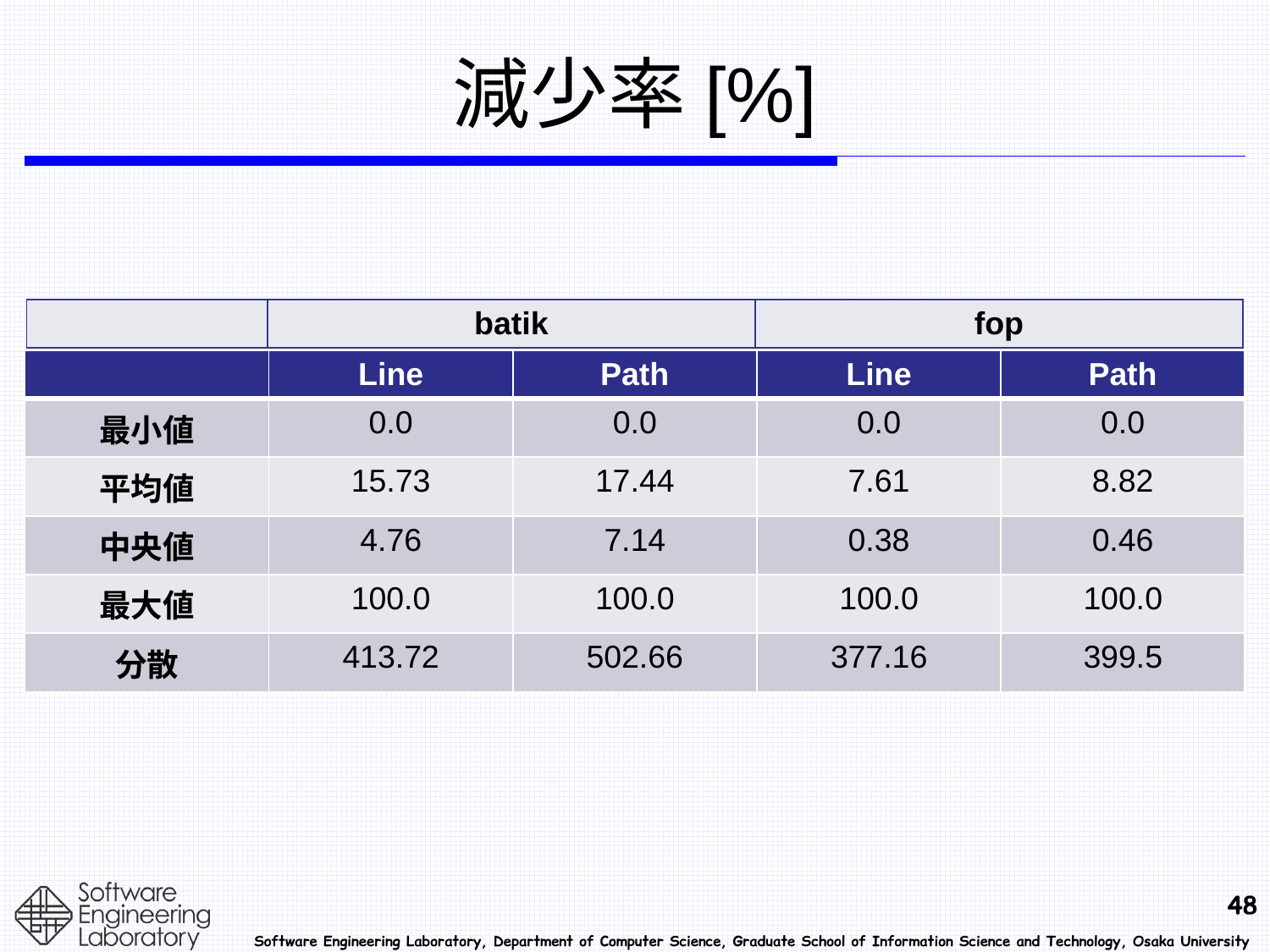

# 減少率[%]

|  | batik | fop |
| --- | --- | --- |
|  | Line | Path | Line | Path |
| --- | --- | --- | --- | --- |
| 最小値 | 0.0 | 0.0 | 0.0 | 0.0 |
| 平均値 | 15.73 | 17.44 | 7.61 | 8.82 |
| 中央値 | 4.76 | 7.14 | 0.38 | 0.46 |
| 最大値 | 100.0 | 100.0 | 100.0 | 100.0 |
| 分散 | 413.72 | 502.66 | 377.16 | 399.5 |